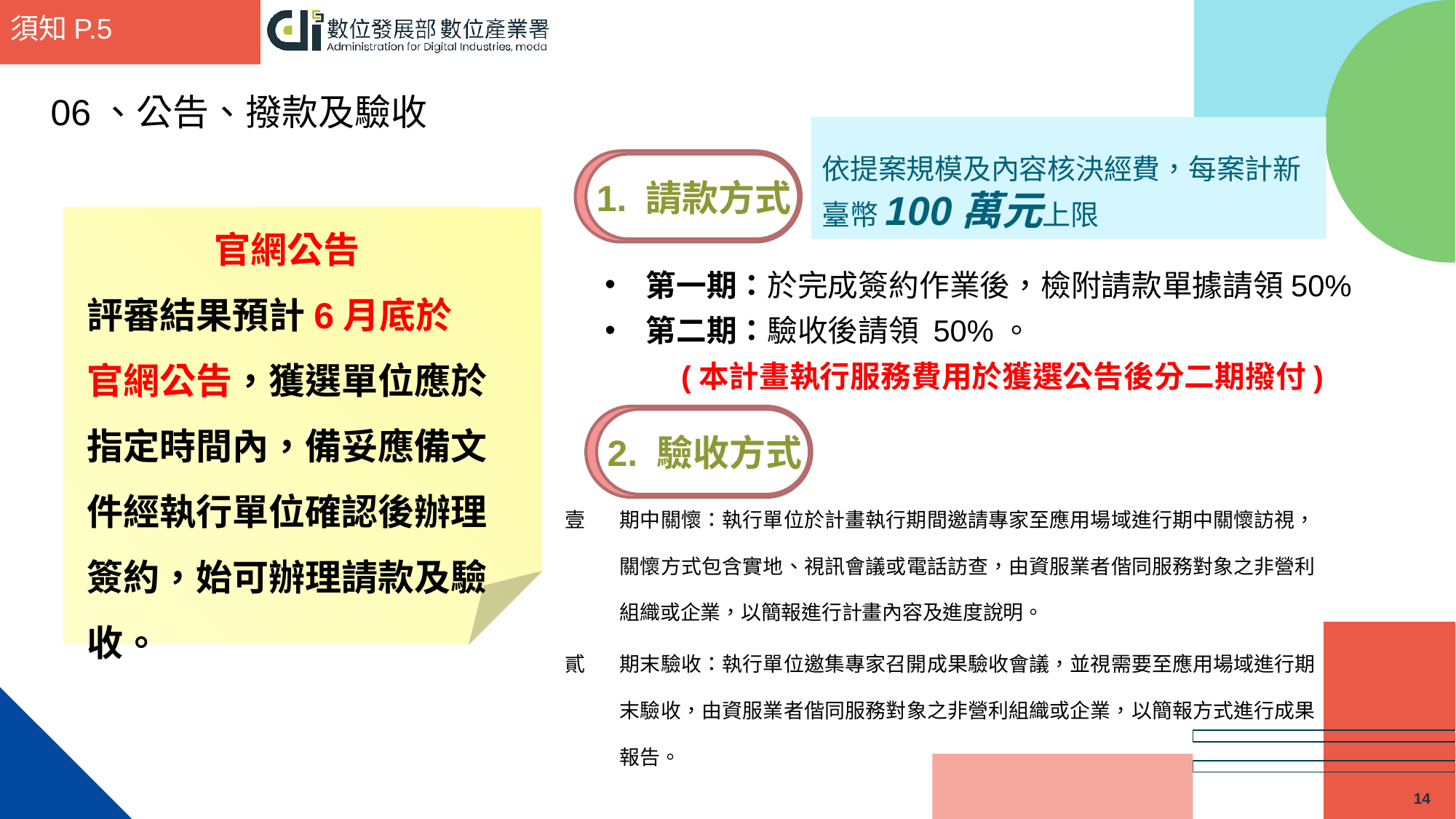

須知P.5
06、公告、撥款及驗收

依提案規模及內容核決經費，每案計新臺幣100萬元上限

1. 請款方式
官網公告
評審結果預計6月底於官網公告，獲選單位應於指定時間內，備妥應備文件經執行單位確認後辦理簽約，始可辦理請款及驗收。

第一期：於完成簽約作業後，檢附請款單據請領50%
第二期：驗收後請領 50%。
(本計畫執行服務費用於獲選公告後分二期撥付)

2. 驗收方式
期中關懷：執行單位於計畫執行期間邀請專家至應用場域進行期中關懷訪視，關懷方式包含實地、視訊會議或電話訪查，由資服業者偕同服務對象之非營利組織或企業，以簡報進行計畫內容及進度說明。
期末驗收：執行單位邀集專家召開成果驗收會議，並視需要至應用場域進行期末驗收，由資服業者偕同服務對象之非營利組織或企業，以簡報方式進行成果報告。